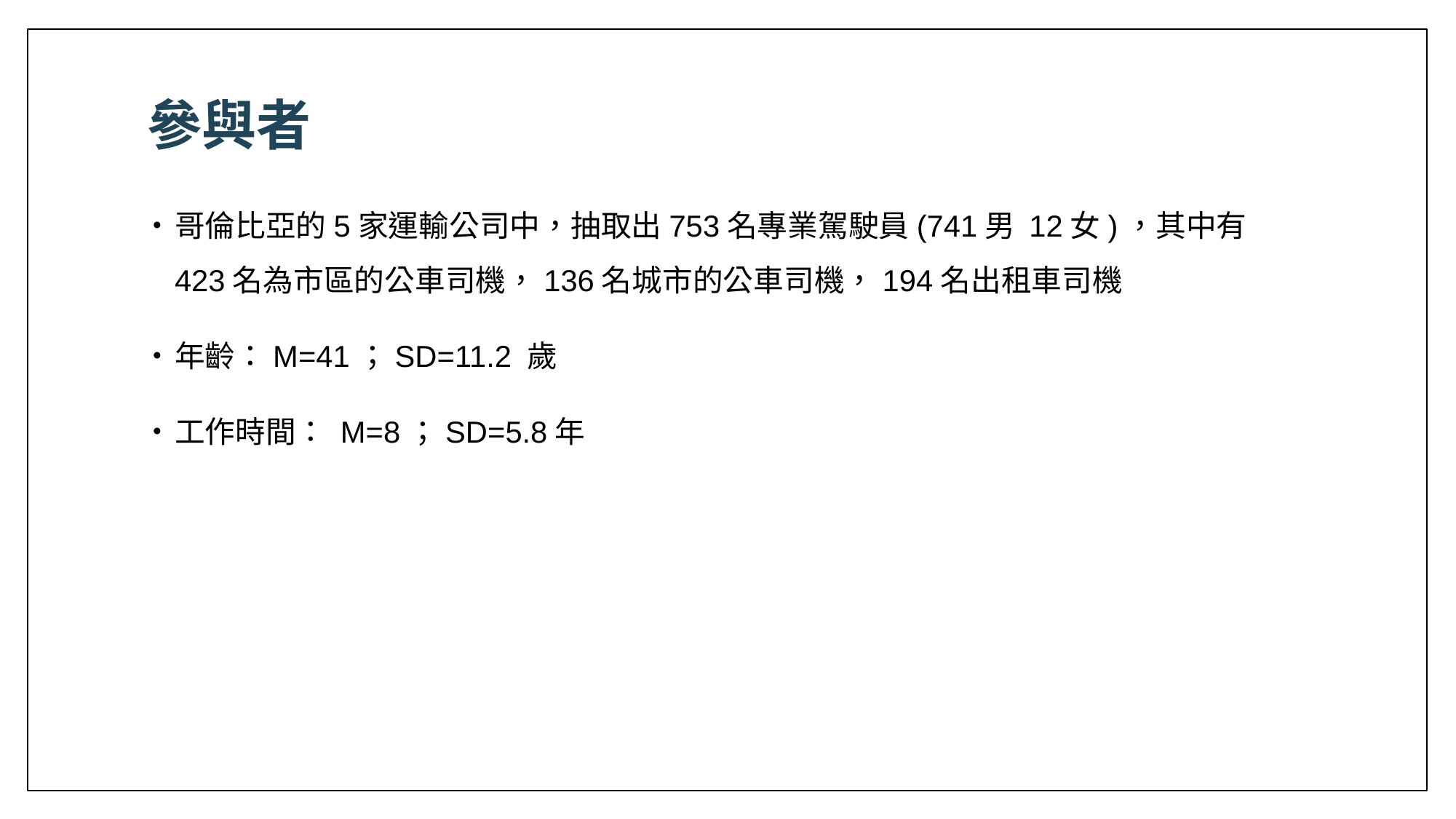

# 參與者
哥倫比亞的5家運輸公司中，抽取出753名專業駕駛員(741男 12女)，其中有423名為市區的公車司機，136名城市的公車司機，194名出租車司機
年齡：M=41；SD=11.2 歲
工作時間： M=8；SD=5.8年